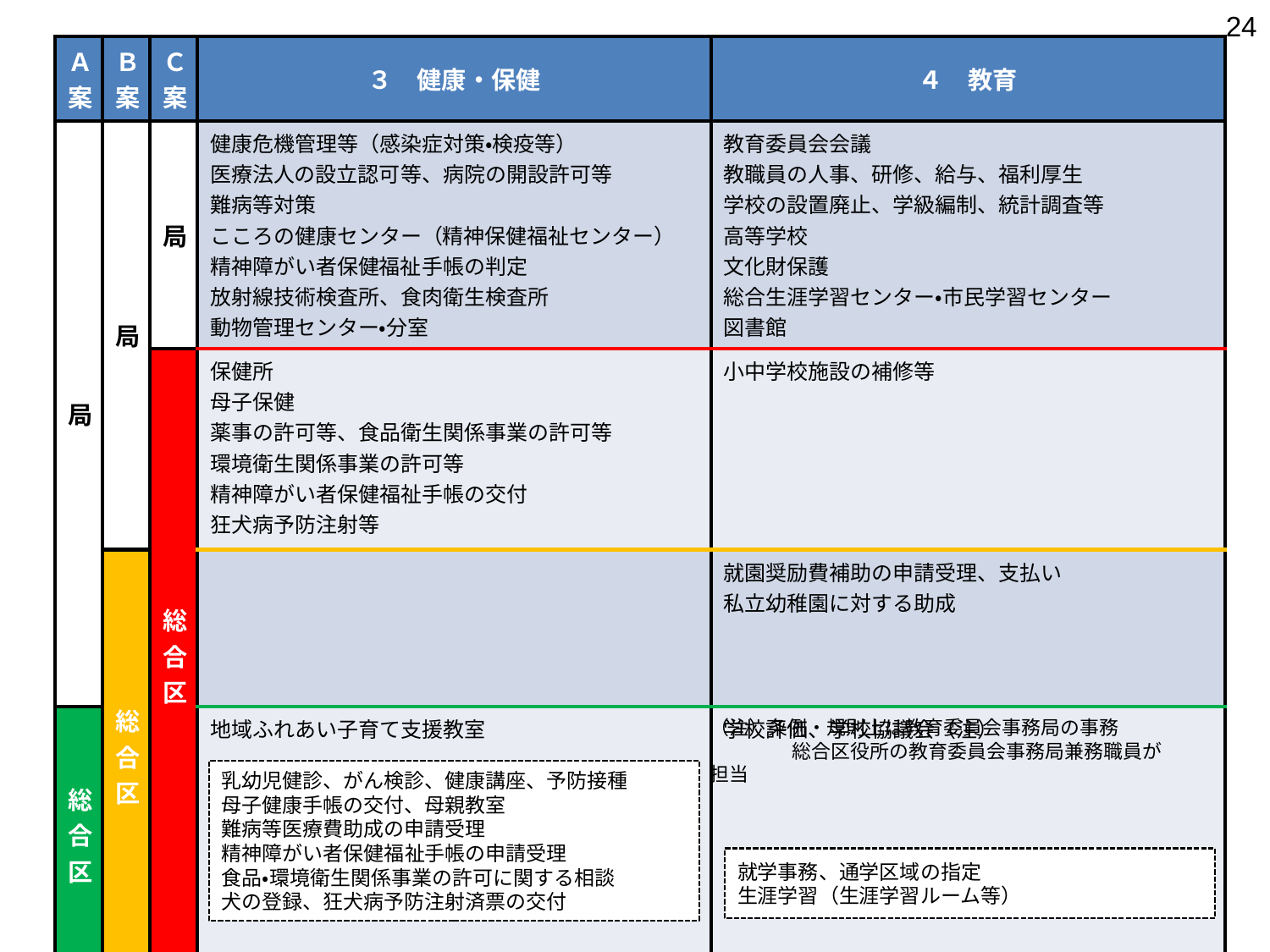

24
| Ａ案 | Ｂ案 | Ｃ案 | ３　健康・保健 | ４　教育 |
| --- | --- | --- | --- | --- |
| 局 | 局 | 局 | 健康危機管理等（感染症対策・検疫等） 医療法人の設立認可等、病院の開設許可等 難病等対策 こころの健康センター（精神保健福祉センター） 精神障がい者保健福祉手帳の判定 放射線技術検査所、食肉衛生検査所 動物管理センター・分室 | 教育委員会会議 教職員の人事、研修、給与、福利厚生 学校の設置廃止、学級編制、統計調査等 高等学校 文化財保護 総合生涯学習センター・市民学習センター 図書館 |
|  |  | 総合区 | 保健所 母子保健 薬事の許可等、食品衛生関係事業の許可等 環境衛生関係事業の許可等 精神障がい者保健福祉手帳の交付 狂犬病予防注射等 | 小中学校施設の補修等 |
|  | 総合区 |  |  | 就園奨励費補助の申請受理、支払い 私立幼稚園に対する助成 |
| 総合区 |  |  | 地域ふれあい子育て支援教室 | 学校評価、学校協議会（注） |
（注）条例・規則上は教育委員会事務局の事務
　　　　 総合区役所の教育委員会事務局兼務職員が担当
乳幼児健診、がん検診、健康講座、予防接種
母子健康手帳の交付、母親教室
難病等医療費助成の申請受理
精神障がい者保健福祉手帳の申請受理
食品・環境衛生関係事業の許可に関する相談
犬の登録、狂犬病予防注射済票の交付
就学事務、通学区域の指定
生涯学習（生涯学習ルーム等）